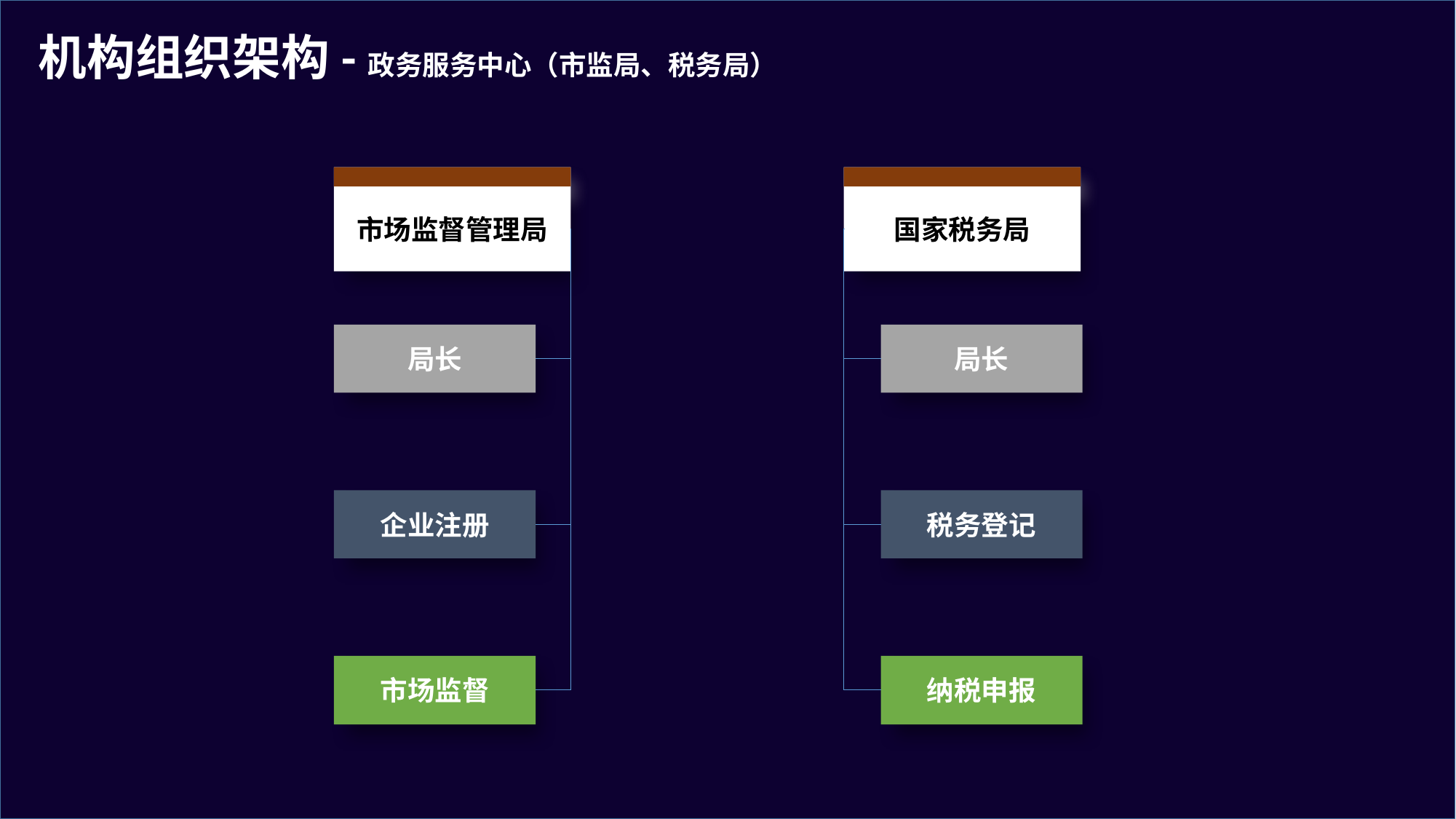

机构组织架构-政务服务中心（市监局、税务局）

市场监督管理局
国家税务局
局长
局长
企业注册
税务登记
市场监督
纳税申报